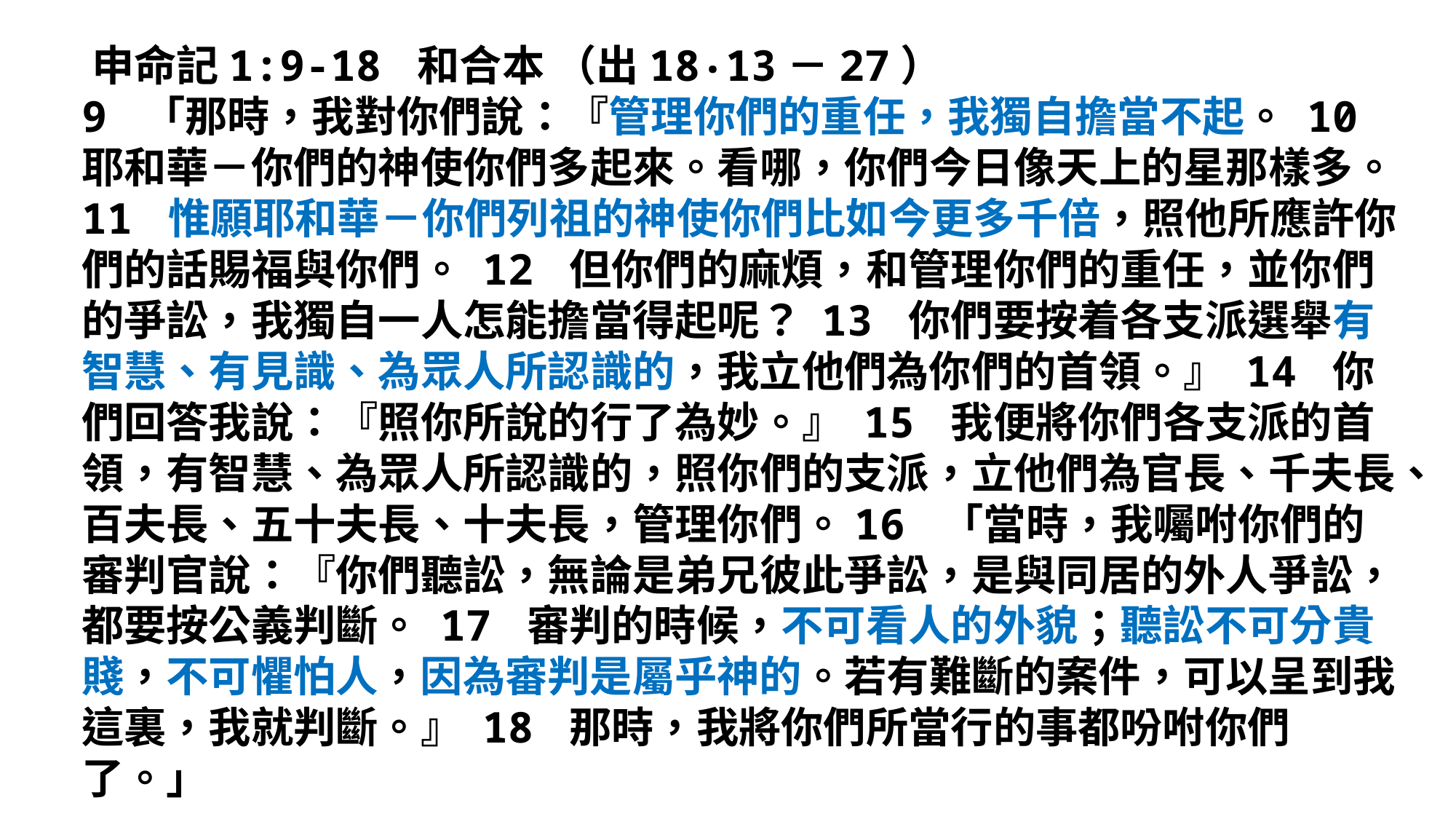

‪‪申命記‬1:9-18 和合本 （出18‧13－27）
9 「那時，我對你們說：『管理你們的重任，我獨自擔當不起。 10 耶和華－你們的神使你們多起來。看哪，你們今日像天上的星那樣多。 11 惟願耶和華－你們列祖的神使你們比如今更多千倍，照他所應許你們的話賜福與你們。 12 但你們的麻煩，和管理你們的重任，並你們的爭訟，我獨自一人怎能擔當得起呢？ 13 你們要按着各支派選舉有智慧、有見識、為眾人所認識的，我立他們為你們的首領。』 14 你們回答我說：『照你所說的行了為妙。』 15 我便將你們各支派的首領，有智慧、為眾人所認識的，照你們的支派，立他們為官長、千夫長、百夫長、五十夫長、十夫長，管理你們。16 「當時，我囑咐你們的審判官說：『你們聽訟，無論是弟兄彼此爭訟，是與同居的外人爭訟，都要按公義判斷。 17 審判的時候，不可看人的外貌；聽訟不可分貴賤，不可懼怕人，因為審判是屬乎神的。若有難斷的案件，可以呈到我這裏，我就判斷。』 18 那時，我將你們所當行的事都吩咐你們了。」